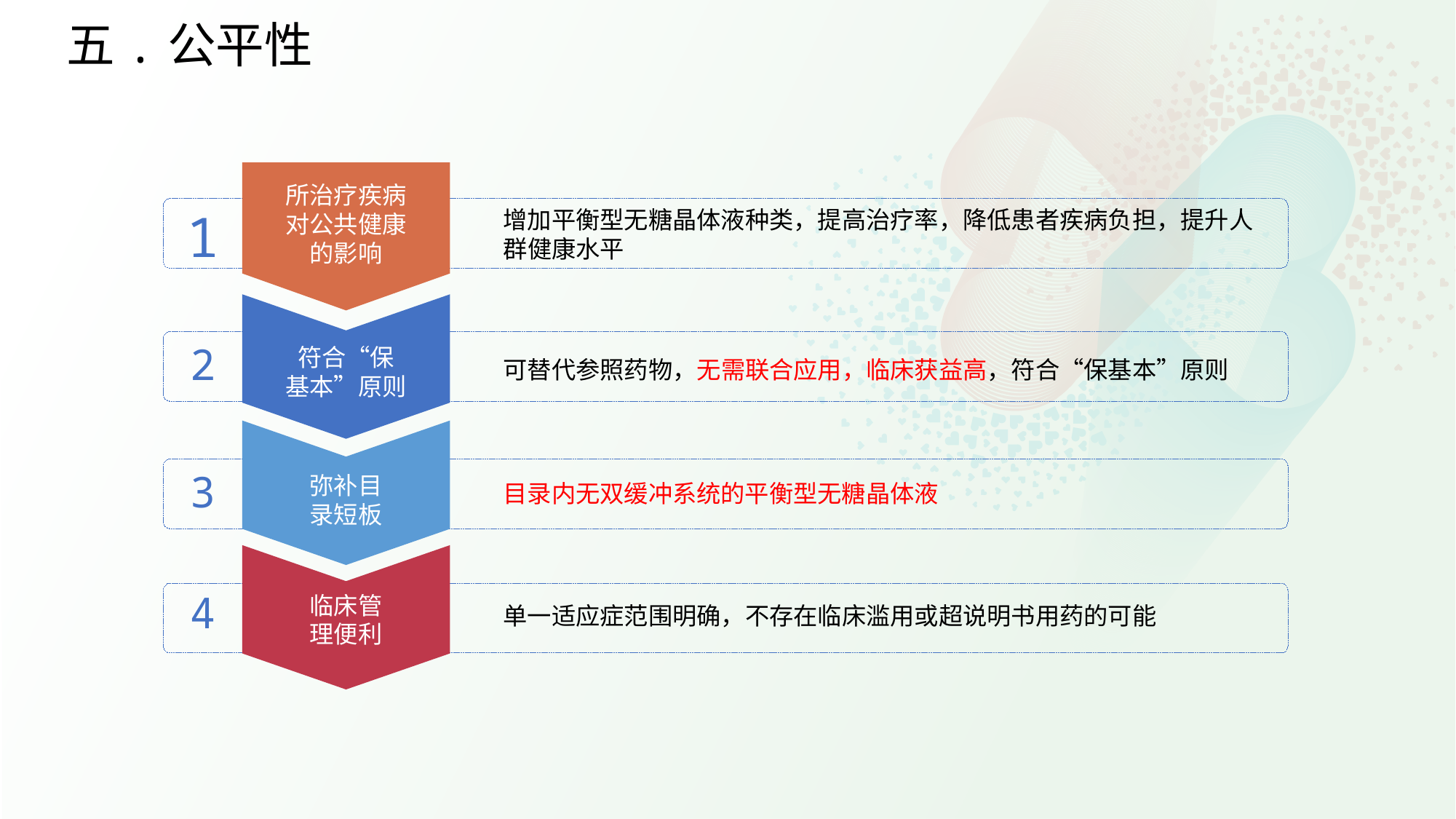

五.公平性

所治疗疾病
对公共健康
的影响

1
增加平衡型无糖晶体液种类，提高治疗率，降低患者疾病负担，提升人群健康水平

2
符合“保
基本”原则
可替代参照药物，无需联合应用，临床获益⾼，符合“保基本”原则

3
弥补目
录短板
目录内无双缓冲系统的平衡型无糖晶体液

4

临床管
理便利
单一适应症范围明确，不存在临床滥用或超说明书用药的可能